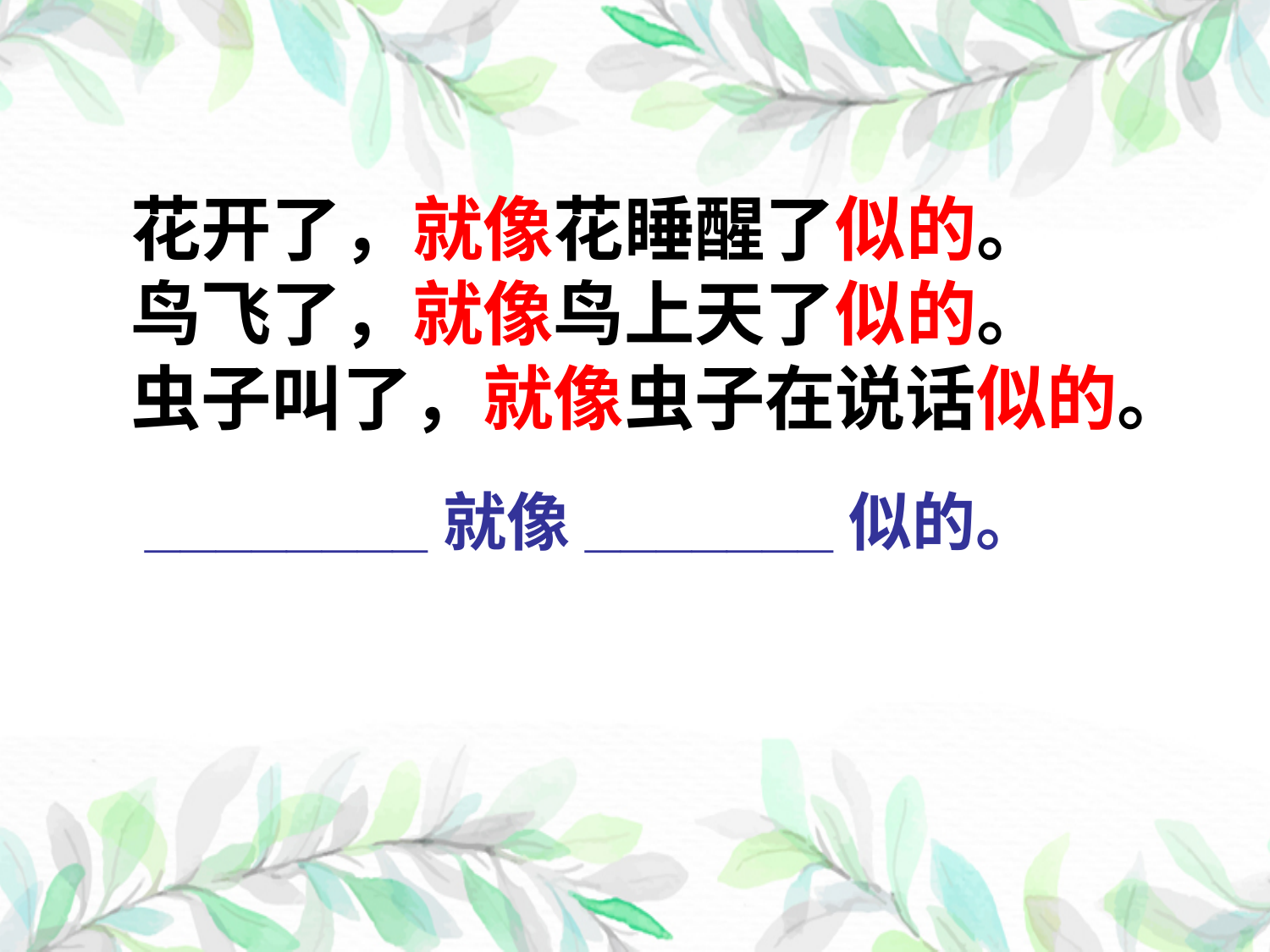

花开了，就像花睡醒了似的。
鸟飞了，就像鸟上天了似的。
虫子叫了，就像虫子在说话似的。

________就像_______似的。